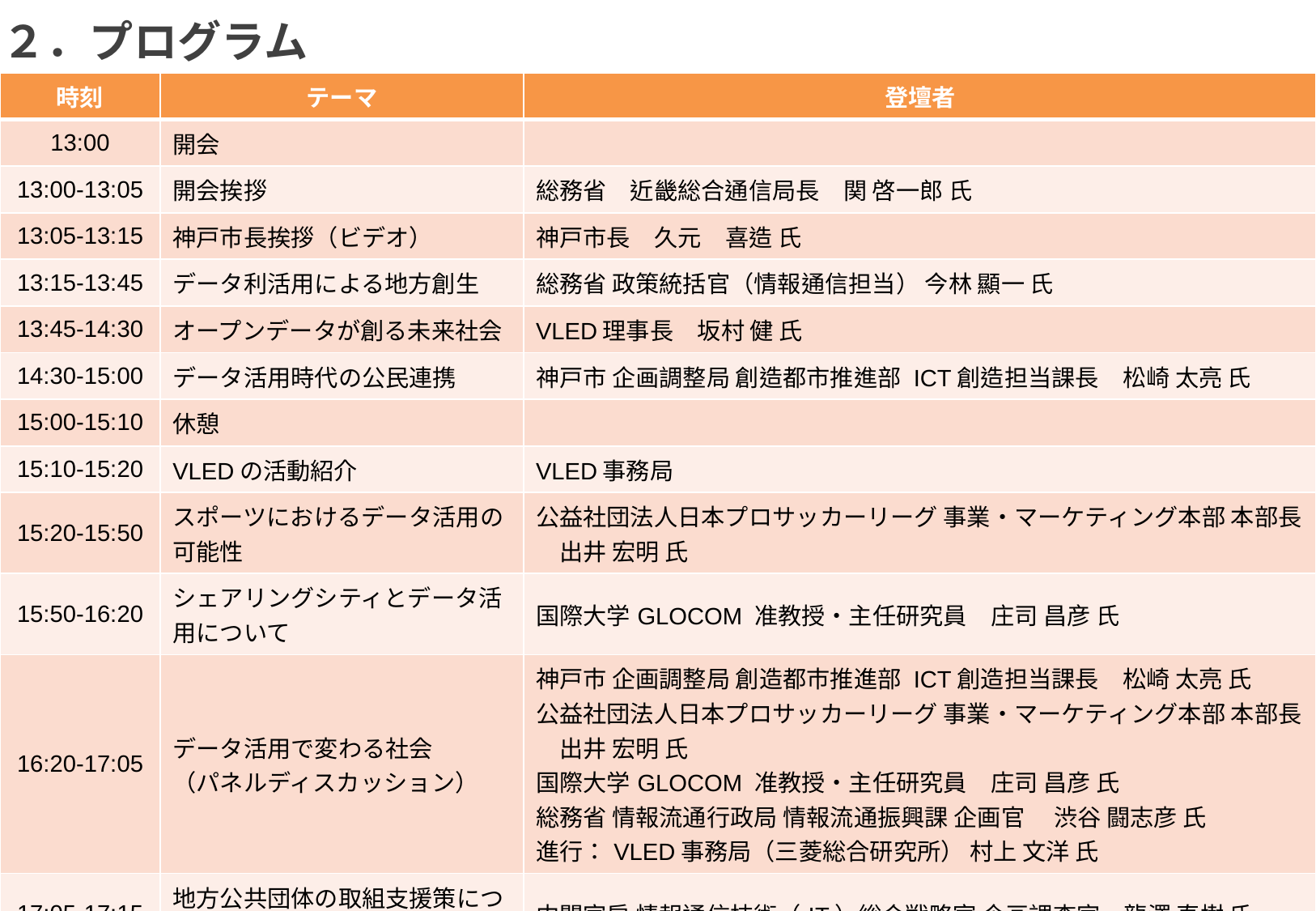

# ２．プログラム
| 時刻 | テーマ | 登壇者 |
| --- | --- | --- |
| 13:00 | 開会 |  |
| 13:00-13:05 | 開会挨拶 | 総務省　近畿総合通信局長　関 啓一郎 氏 |
| 13:05-13:15 | 神戸市長挨拶（ビデオ） | 神戸市長　久元　喜造 氏 |
| 13:15-13:45 | データ利活用による地方創生 | 総務省 政策統括官（情報通信担当） 今林 顯一 氏 |
| 13:45-14:30 | オープンデータが創る未来社会 | VLED理事長　坂村 健 氏 |
| 14:30-15:00 | データ活用時代の公民連携 | 神戸市 企画調整局 創造都市推進部 ICT創造担当課長　松崎 太亮 氏 |
| 15:00-15:10 | 休憩 |  |
| 15:10-15:20 | VLEDの活動紹介 | VLED事務局 |
| 15:20-15:50 | スポーツにおけるデータ活用の可能性 | 公益社団法人日本プロサッカーリーグ 事業・マーケティング本部 本部長　出井 宏明 氏 |
| 15:50-16:20 | シェアリングシティとデータ活用について | 国際大学GLOCOM 准教授・主任研究員　庄司 昌彦 氏 |
| 16:20-17:05 | データ活用で変わる社会 （パネルディスカッション） | 神戸市 企画調整局 創造都市推進部 ICT創造担当課長　松崎 太亮 氏 公益社団法人日本プロサッカーリーグ 事業・マーケティング本部 本部長　出井 宏明 氏 国際大学GLOCOM 准教授・主任研究員　庄司 昌彦 氏 総務省 情報流通行政局 情報流通振興課 企画官 　渋谷 闘志彦 氏 進行：VLED事務局（三菱総合研究所） 村上 文洋 氏 |
| 17:05-17:15 | 地方公共団体の取組支援策について | 内閣官房 情報通信技術（IT）総合戦略室 企画調査官　龍澤 直樹 氏 |
| 17:15 | 閉会 |  |
3